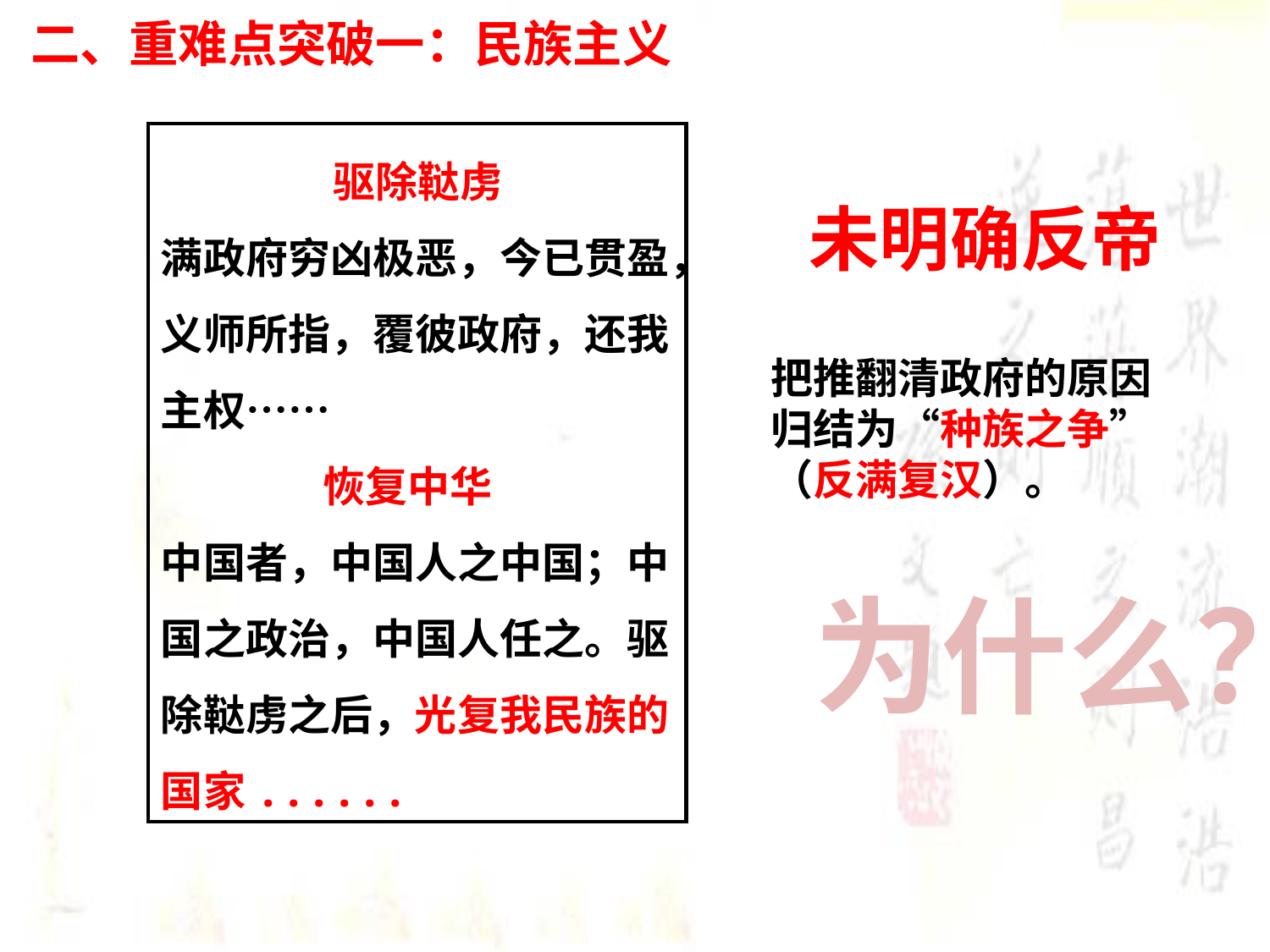

二、重难点突破一：民族主义

 驱除鞑虏
满政府穷凶极恶，今已贯盈，义师所指，覆彼政府，还我主权……
恢复中华
中国者，中国人之中国；中国之政治，中国人任之。驱除鞑虏之后，光复我民族的国家......
未明确反帝
把推翻清政府的原因归结为“种族之争”（反满复汉）。
为什么？